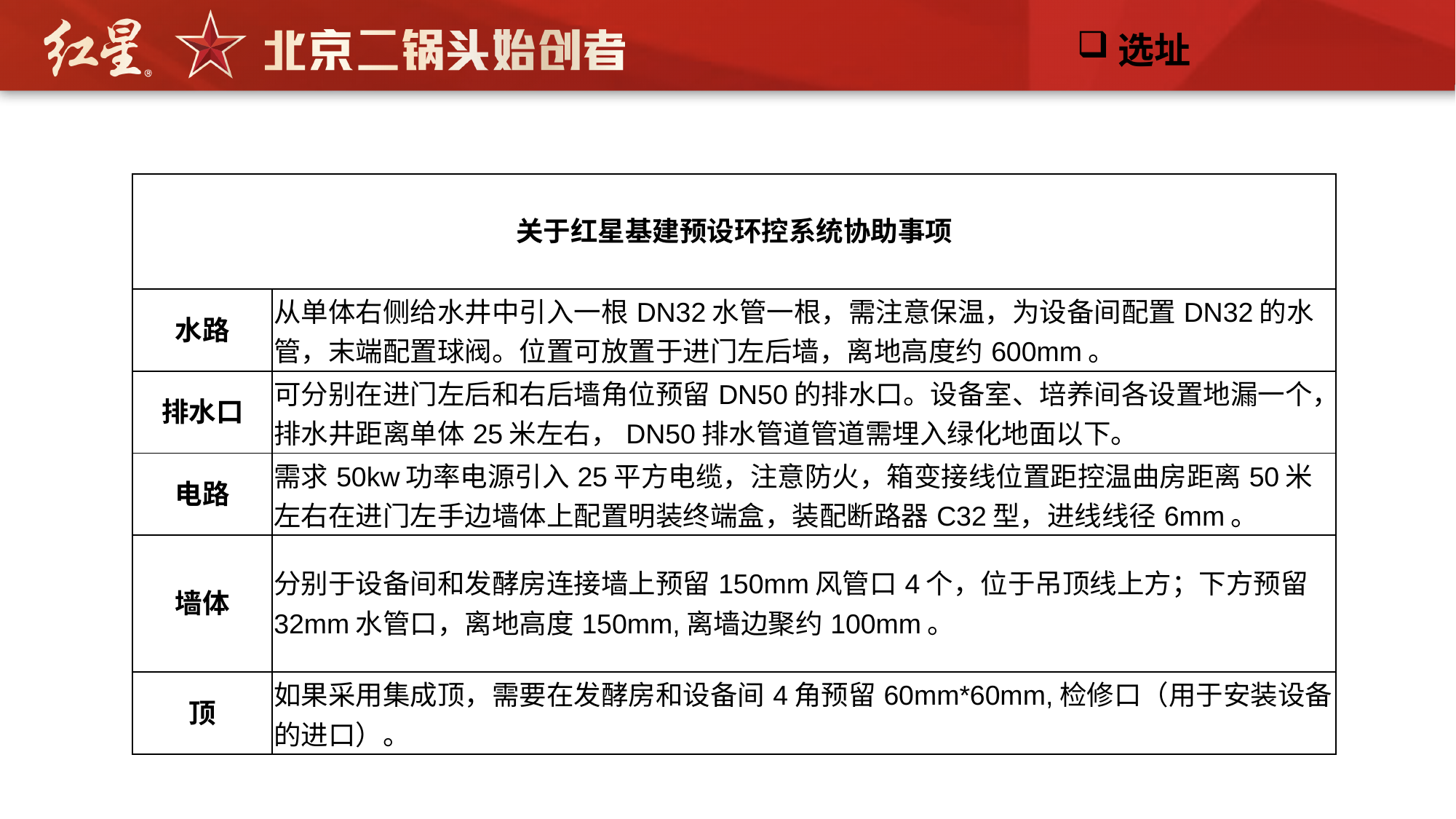

选址

| 关于红星基建预设环控系统协助事项 |  |
| --- | --- |
| 水路 | 从单体右侧给水井中引入一根DN32水管一根，需注意保温，为设备间配置DN32的水管，末端配置球阀。位置可放置于进门左后墙，离地高度约600mm。 |
| 排水口 | 可分别在进门左后和右后墙角位预留DN50的排水口。设备室、培养间各设置地漏一个，排水井距离单体25米左右，DN50排水管道管道需埋入绿化地面以下。 |
| 电路 | 需求50kw功率电源引入25平方电缆，注意防火，箱变接线位置距控温曲房距离50米左右在进门左手边墙体上配置明装终端盒，装配断路器C32型，进线线径6mm。 |
| 墙体 | 分别于设备间和发酵房连接墙上预留150mm风管口4个，位于吊顶线上方；下方预留32mm水管口，离地高度150mm,离墙边聚约100mm。 |
| 顶 | 如果采用集成顶，需要在发酵房和设备间4角预留60mm\*60mm,检修口（用于安装设备的进口）。 |